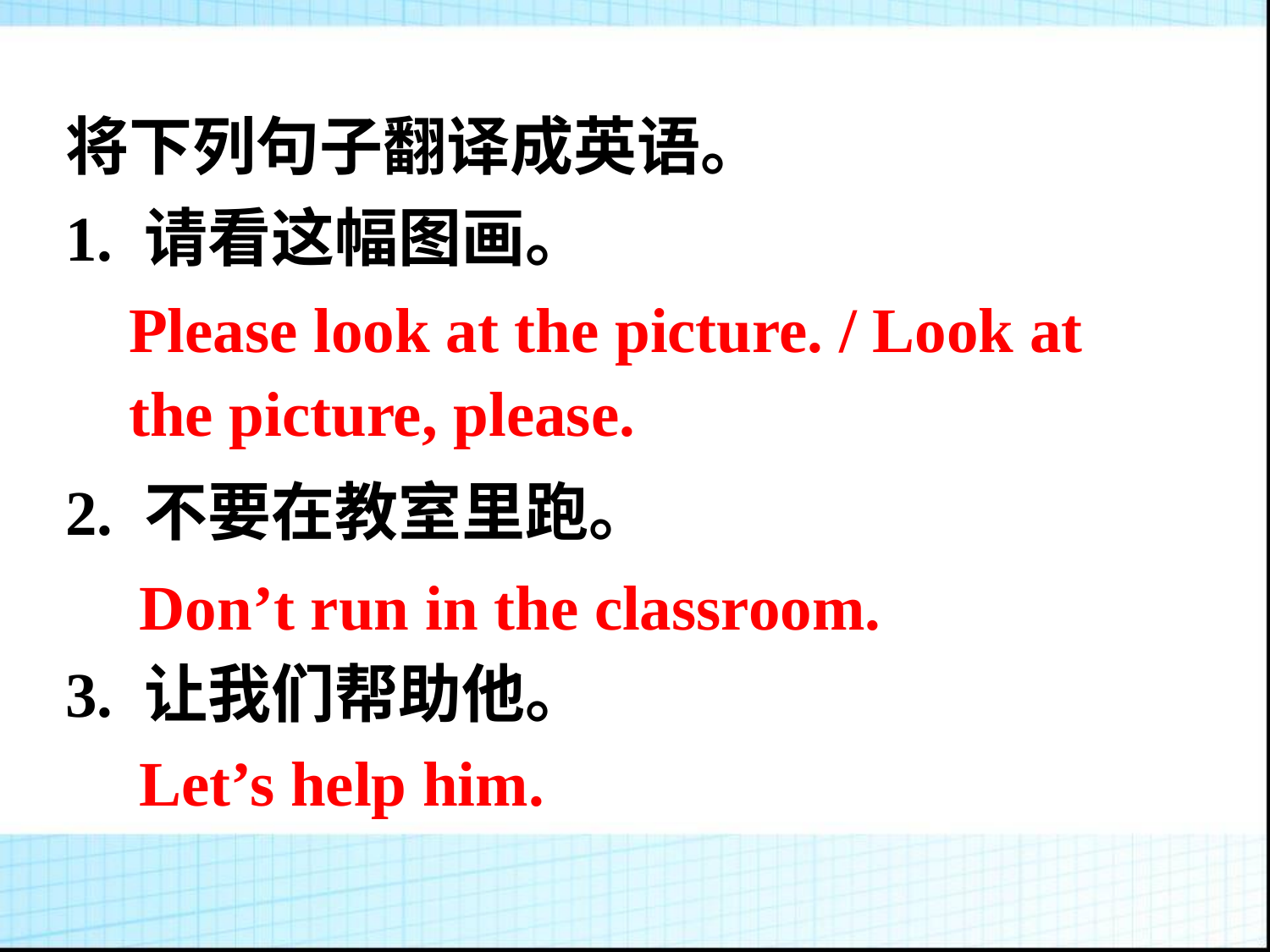

将下列句子翻译成英语。
1. 请看这幅图画。

2. 不要在教室里跑。

3. 让我们帮助他。
Please look at the picture. / Look at the picture, please.
Don’t run in the classroom.
Let’s help him.